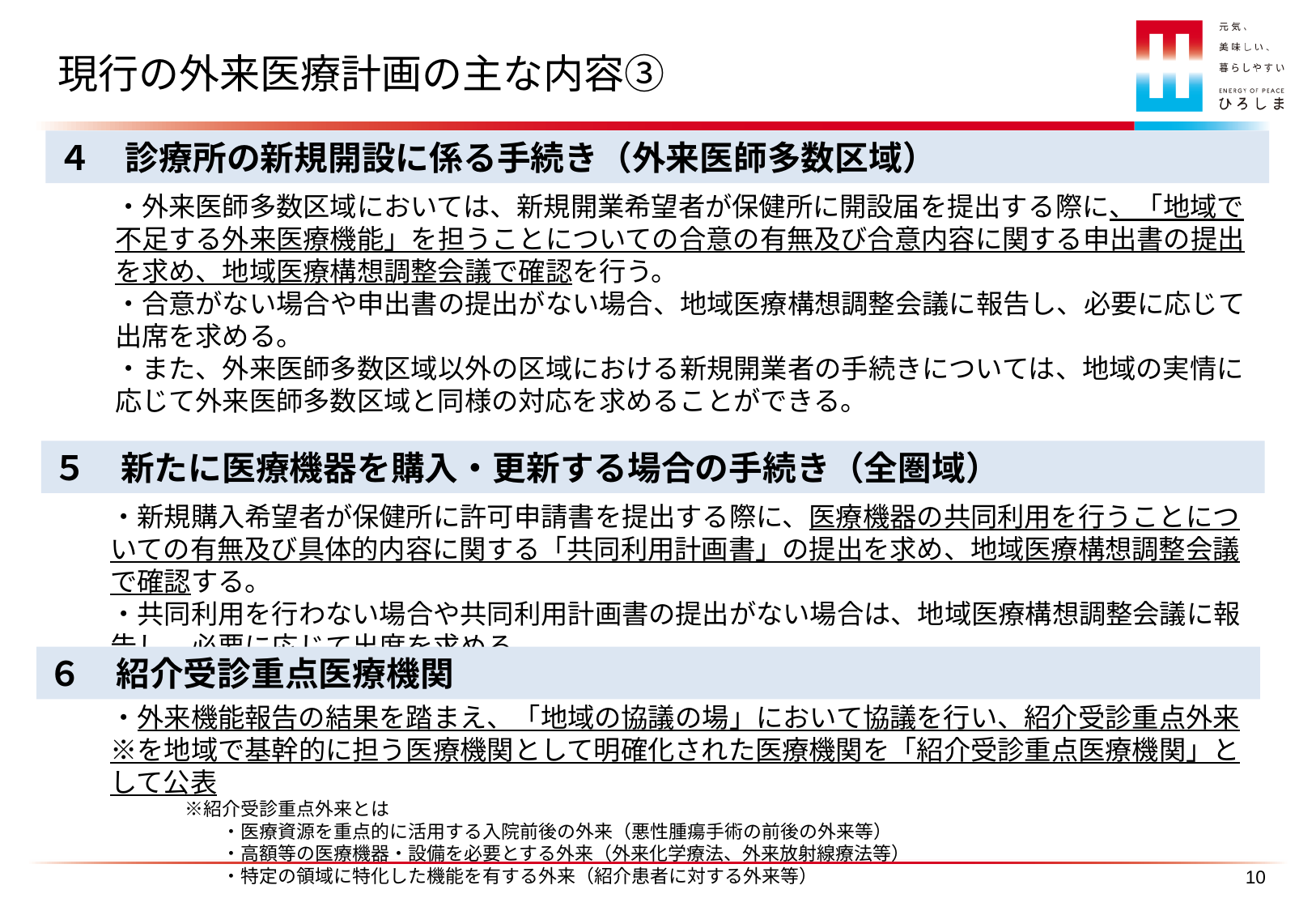

現行の外来医療計画の主な内容③
４　診療所の新規開設に係る手続き（外来医師多数区域）

・外来医師多数区域においては、新規開業希望者が保健所に開設届を提出する際に、「地域で不足する外来医療機能」を担うことについての合意の有無及び合意内容に関する申出書の提出を求め、地域医療構想調整会議で確認を行う。
・合意がない場合や申出書の提出がない場合、地域医療構想調整会議に報告し、必要に応じて出席を求める。
・また、外来医師多数区域以外の区域における新規開業者の手続きについては、地域の実情に応じて外来医師多数区域と同様の対応を求めることができる。
５　新たに医療機器を購入・更新する場合の手続き（全圏域）
・新規購入希望者が保健所に許可申請書を提出する際に、医療機器の共同利用を行うことについての有無及び具体的内容に関する「共同利用計画書」の提出を求め、地域医療構想調整会議で確認する。
・共同利用を行わない場合や共同利用計画書の提出がない場合は、地域医療構想調整会議に報告し、必要に応じて出席を求める。
６　紹介受診重点医療機関
・外来機能報告の結果を踏まえ、「地域の協議の場」において協議を行い、紹介受診重点外来※を地域で基幹的に担う医療機関として明確化された医療機関を「紹介受診重点医療機関」として公表
　　　　※紹介受診重点外来とは
　　　　　　・医療資源を重点的に活用する入院前後の外来（悪性腫瘍手術の前後の外来等）
　　　　　　・高額等の医療機器・設備を必要とする外来（外来化学療法、外来放射線療法等）
　　　　　　・特定の領域に特化した機能を有する外来（紹介患者に対する外来等）